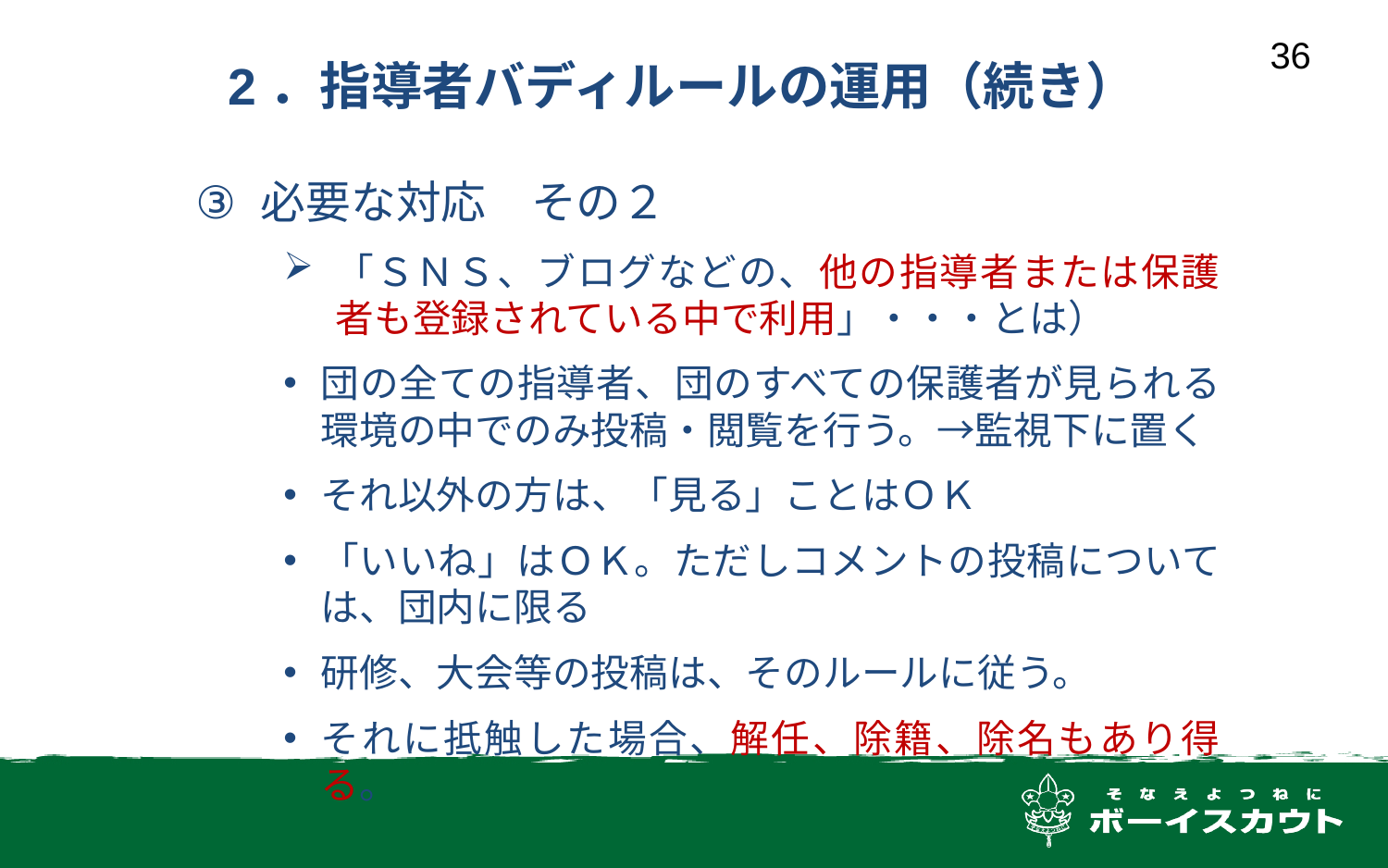

36
2．指導者バディルールの運用（続き）
必要な対応　その２
「ＳＮＳ、ブログなどの、他の指導者または保護者も登録されている中で利用」・・・とは）
団の全ての指導者、団のすべての保護者が見られる環境の中でのみ投稿・閲覧を行う。→監視下に置く
それ以外の方は、「見る」ことはＯＫ
「いいね」はＯＫ。ただしコメントの投稿については、団内に限る
研修、大会等の投稿は、そのルールに従う。
それに抵触した場合、解任、除籍、除名もあり得る。